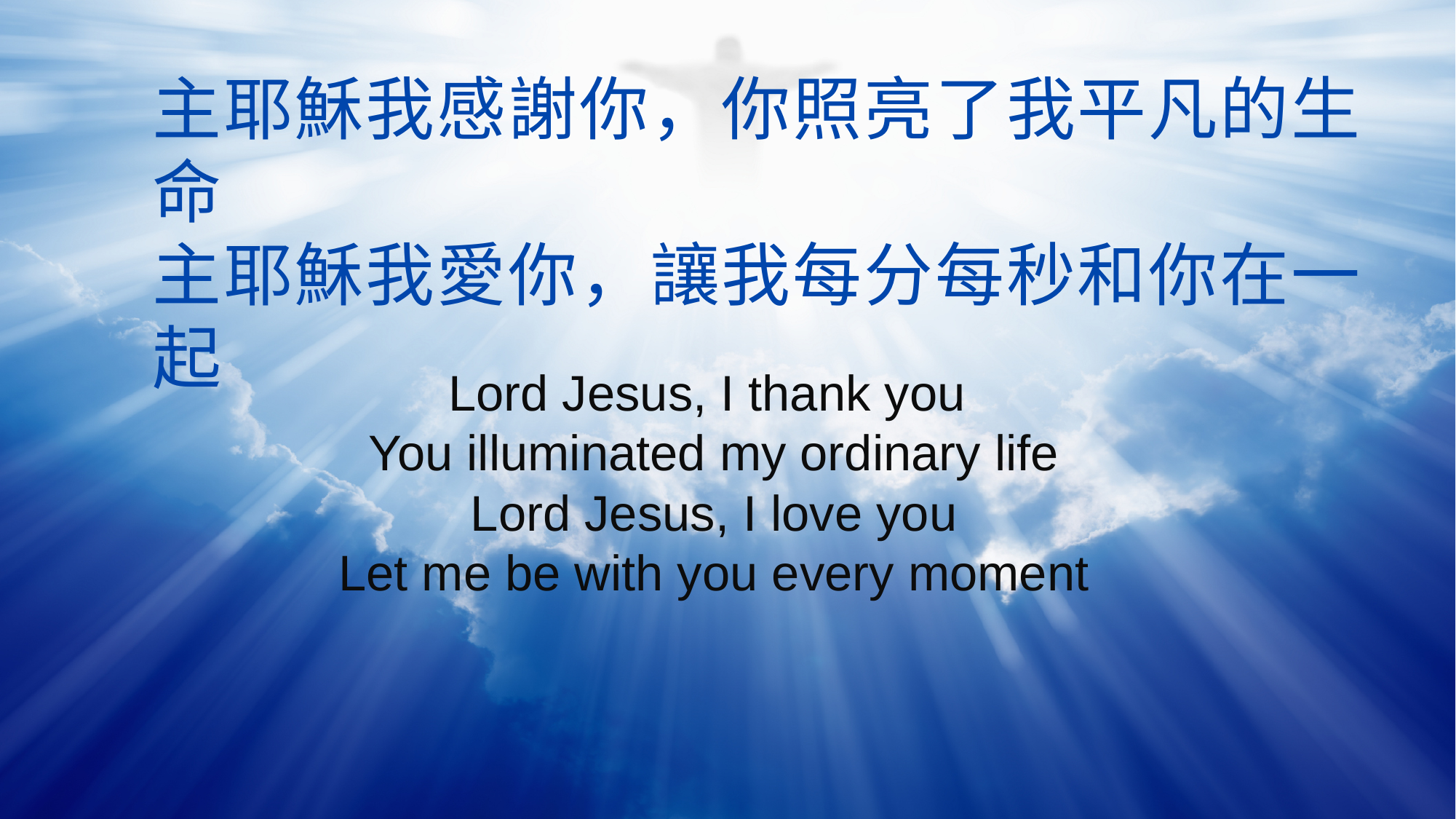

主耶穌我感謝你，你照亮了我平凡的生命
主耶穌我愛你，讓我每分每秒和你在一起
Lord Jesus, I thank you
You illuminated my ordinary life
Lord Jesus, I love you
Let me be with you every moment